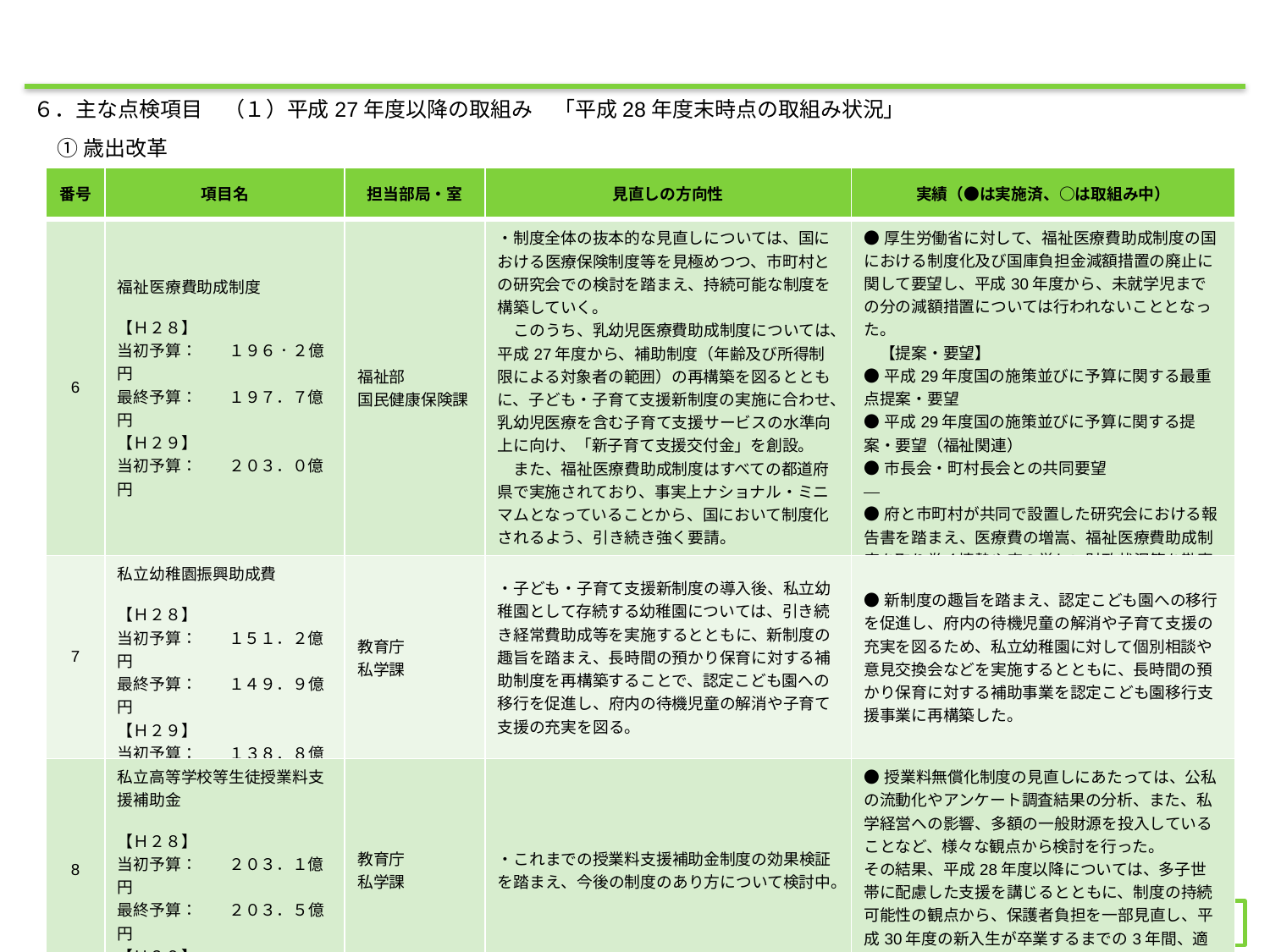

６．主な点検項目　（１）平成27年度以降の取組み　「平成28年度末時点の取組み状況」

①歳出改革
| 番号 | 項目名 | 担当部局・室 | 見直しの方向性 | 実績（●は実施済、○は取組み中） |
| --- | --- | --- | --- | --- |
| 6 | 福祉医療費助成制度 【Ｈ２８】 当初予算：　　１９６．２億円 最終予算：　　１９７．７億円 【Ｈ２９】 当初予算：　　２０３．０億円 | 福祉部 国民健康保険課 | ・制度全体の抜本的な見直しについては、国における医療保険制度等を見極めつつ、市町村との研究会での検討を踏まえ、持続可能な制度を構築していく。 　このうち、乳幼児医療費助成制度については、平成27年度から、補助制度（年齢及び所得制限による対象者の範囲）の再構築を図るとともに、子ども・子育て支援新制度の実施に合わせ、乳幼児医療を含む子育て支援サービスの水準向上に向け、「新子育て支援交付金」を創設。 　また、福祉医療費助成制度はすべての都道府県で実施されており、事実上ナショナル・ミニマムとなっていることから、国において制度化されるよう、引き続き強く要請。 | ●厚生労働省に対して、福祉医療費助成制度の国における制度化及び国庫負担金減額措置の廃止に関して要望し、平成30年度から、未就学児までの分の減額措置については行われないこととなった。 　【提案・要望】 ●平成29年度国の施策並びに予算に関する最重点提案・要望 ●平成29年度国の施策並びに予算に関する提案・要望（福祉関連） ●市長会・町村長会との共同要望 　 ●府と市町村が共同で設置した研究会における報告書を踏まえ、医療費の増嵩、福祉医療費助成制度を取り巻く情勢や府の厳しい財政状況等を勘案し、持続可能性の確保の観点から、制度の再構築に向けて府としての考え方を整理した。 |
| 7 | 私立幼稚園振興助成費 【Ｈ２８】 当初予算：　　１５１．２億円 最終予算：　　１４９．９億円　　　　　　 【Ｈ２９】 当初予算：　　１３８．８億円 | 教育庁 私学課 | ・子ども・子育て支援新制度の導入後、私立幼稚園として存続する幼稚園については、引き続き経常費助成等を実施するとともに、新制度の趣旨を踏まえ、長時間の預かり保育に対する補助制度を再構築することで、認定こども園への移行を促進し、府内の待機児童の解消や子育て支援の充実を図る。 | ●新制度の趣旨を踏まえ、認定こども園への移行を促進し、府内の待機児童の解消や子育て支援の充実を図るため、私立幼稚園に対して個別相談や意見交換会などを実施するとともに、長時間の預かり保育に対する補助事業を認定こども園移行支援事業に再構築した。 |
| 8 | 私立高等学校等生徒授業料支援補助金 【Ｈ２８】 当初予算：　　２０３．１億円 最終予算：　　２０３．５億円　　 【Ｈ２９】 当初予算：　　１９５．３億円 | 教育庁 私学課 | ・これまでの授業料支援補助金制度の効果検証を踏まえ、今後の制度のあり方について検討中。 | ●授業料無償化制度の見直しにあたっては、公私の流動化やアンケート調査結果の分析、また、私学経営への影響、多額の一般財源を投入していることなど、様々な観点から検討を行った。 その結果、平成28年度以降については、多子世帯に配慮した支援を講じるとともに、制度の持続可能性の観点から、保護者負担を一部見直し、平成30年度の新入生が卒業するまでの3年間、適用することとした。 ＜見直しによる効果額　H28：6億円／H29：12億円／H30：18億円＞ |
34